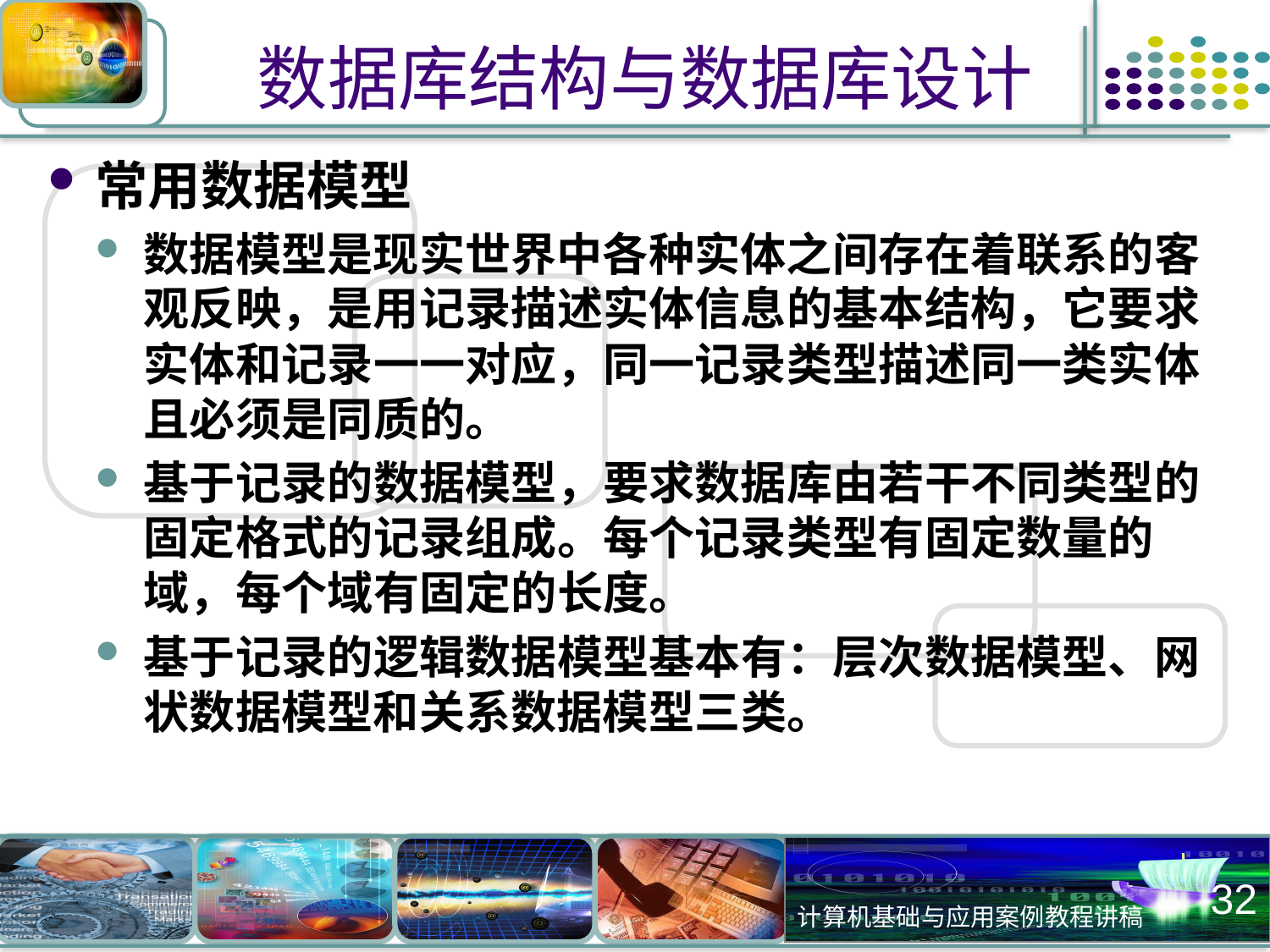

# 数据库结构与数据库设计
常用数据模型
数据模型是现实世界中各种实体之间存在着联系的客观反映，是用记录描述实体信息的基本结构，它要求实体和记录一一对应，同一记录类型描述同一类实体且必须是同质的。
基于记录的数据模型，要求数据库由若干不同类型的固定格式的记录组成。每个记录类型有固定数量的域，每个域有固定的长度。
基于记录的逻辑数据模型基本有：层次数据模型、网状数据模型和关系数据模型三类。
32